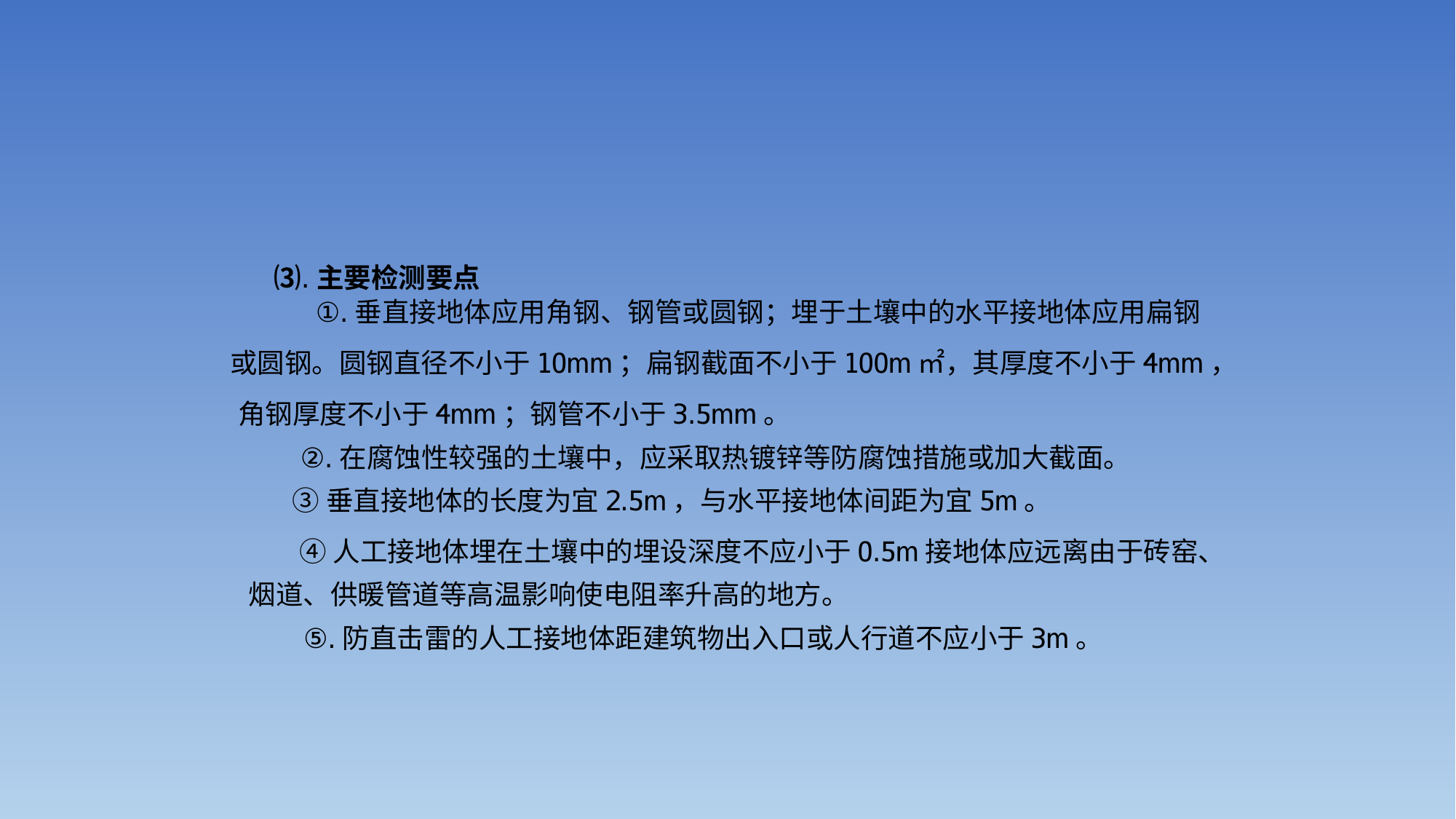

#

⑶.主要检测要点
①.垂直接地体应用角钢、钢管或圆钢；埋于土壤中的水平接地体应用扁钢

或圆钢。圆钢直径不小于10mm；扁钢截面不小于100m㎡，其厚度不小于4mm，
角钢厚度不小于4mm；钢管不小于3.5mm。
②.在腐蚀性较强的土壤中，应采取热镀锌等防腐蚀措施或加大截面。
③垂直接地体的长度为宜2.5m，与水平接地体间距为宜5m。
④人工接地体埋在土壤中的埋设深度不应小于0.5m接地体应远离由于砖窑、
烟道、供暖管道等高温影响使电阻率升高的地方。
⑤.防直击雷的人工接地体距建筑物出入口或人行道不应小于3m。